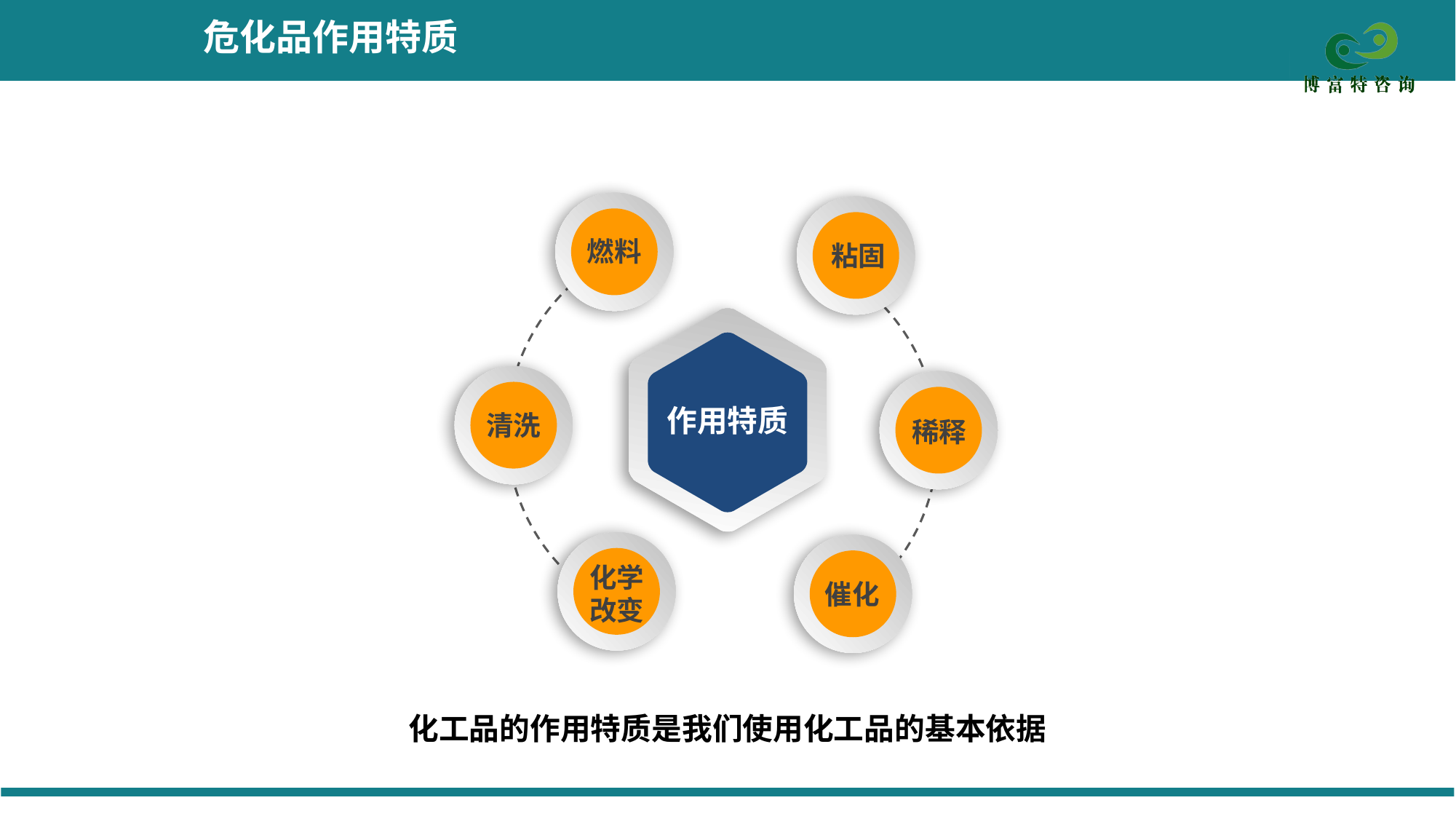

危化品作用特质

燃料

粘固

作用特质
清洗
稀释

化学
改变
催化
化工品的作用特质是我们使用化工品的基本依据